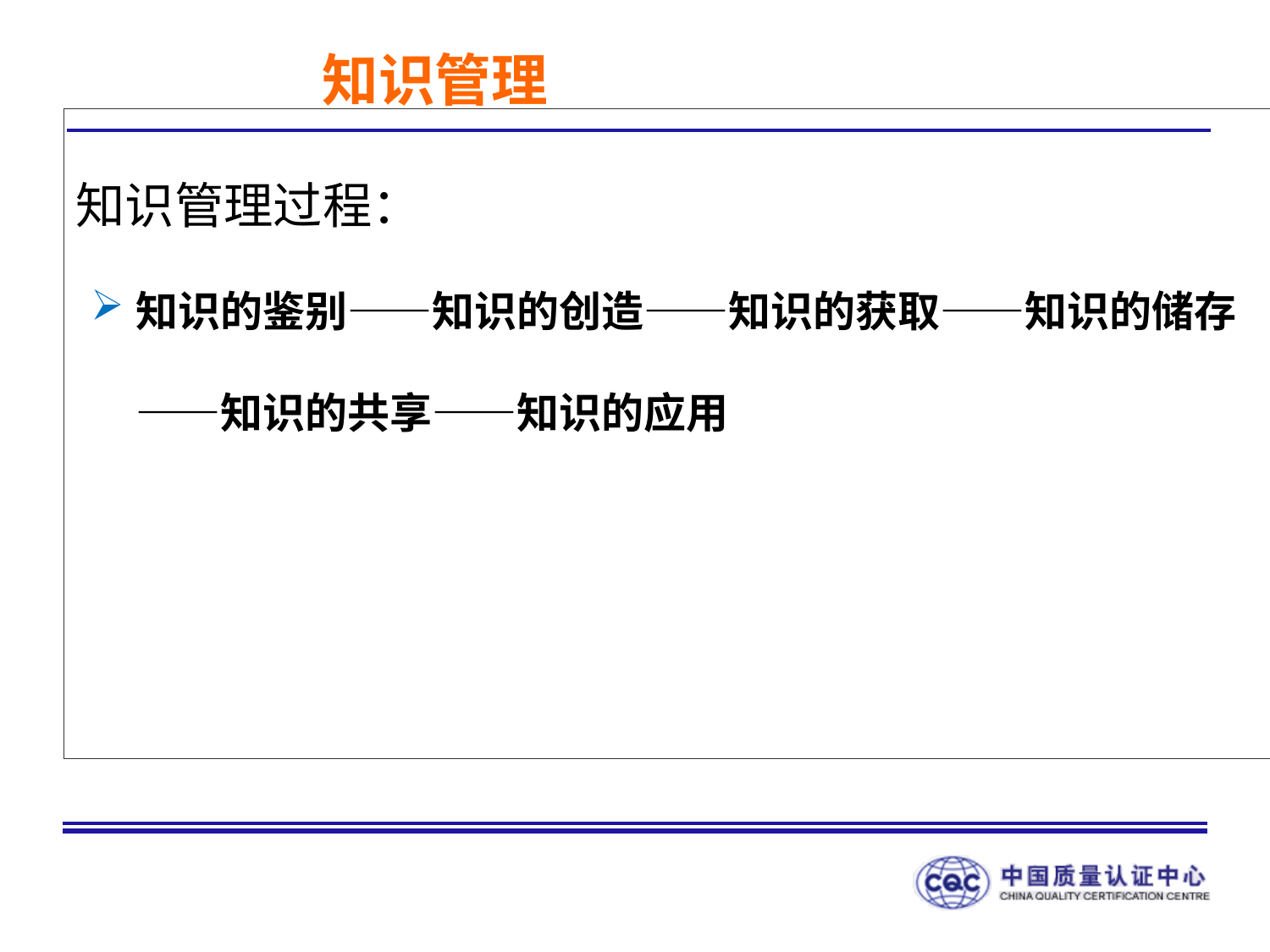

知识管理
知识管理过程：
知识的鉴别——知识的创造——知识的获取——知识的储存——知识的共享——知识的应用